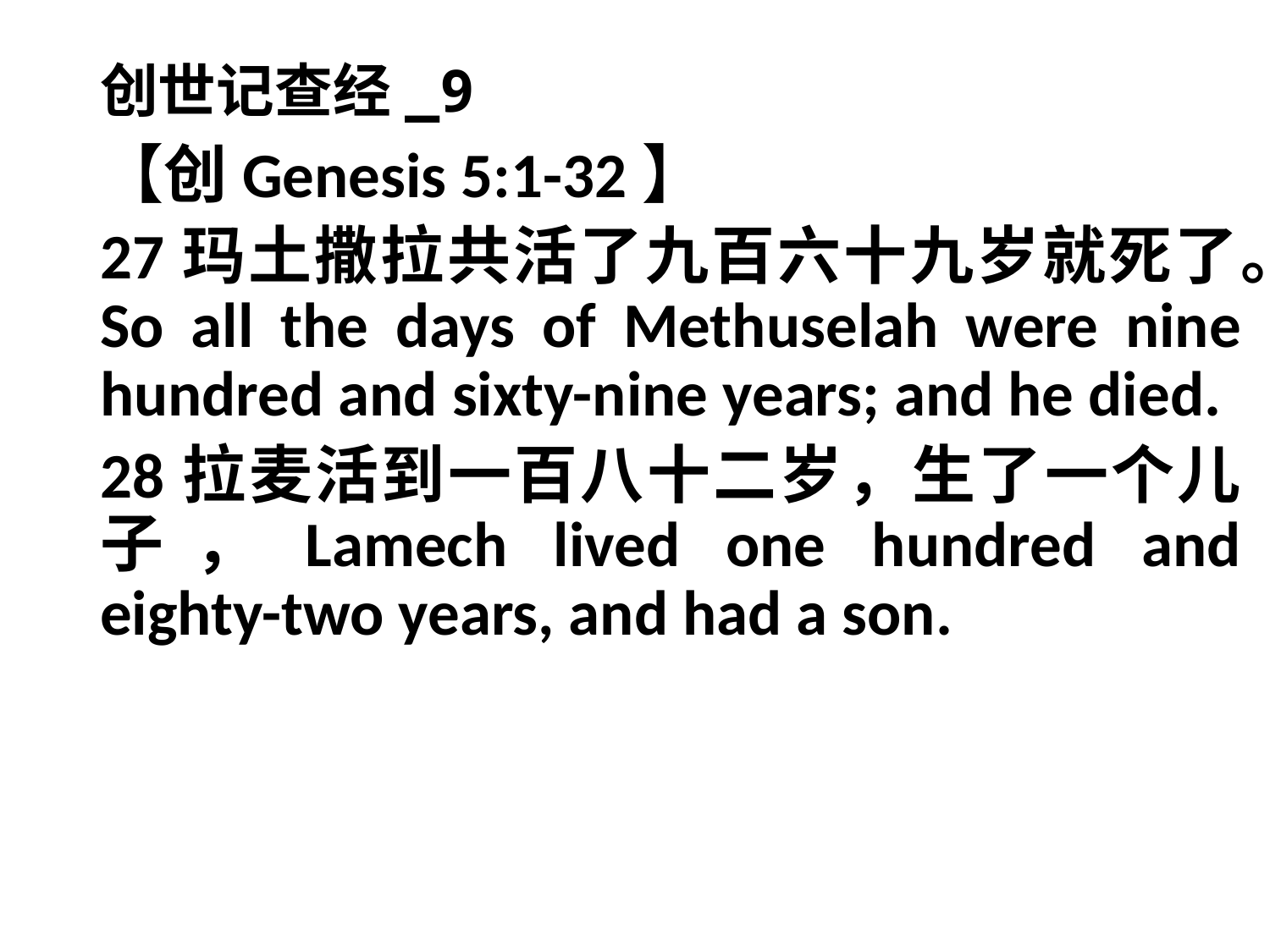

# 创世记查经_9
【创Genesis 5:1-32】
27玛土撒拉共活了九百六十九岁就死了。So all the days of Methuselah were nine hundred and sixty-nine years; and he died.
28拉麦活到一百八十二岁，生了一个儿子，Lamech lived one hundred and eighty-two years, and had a son.